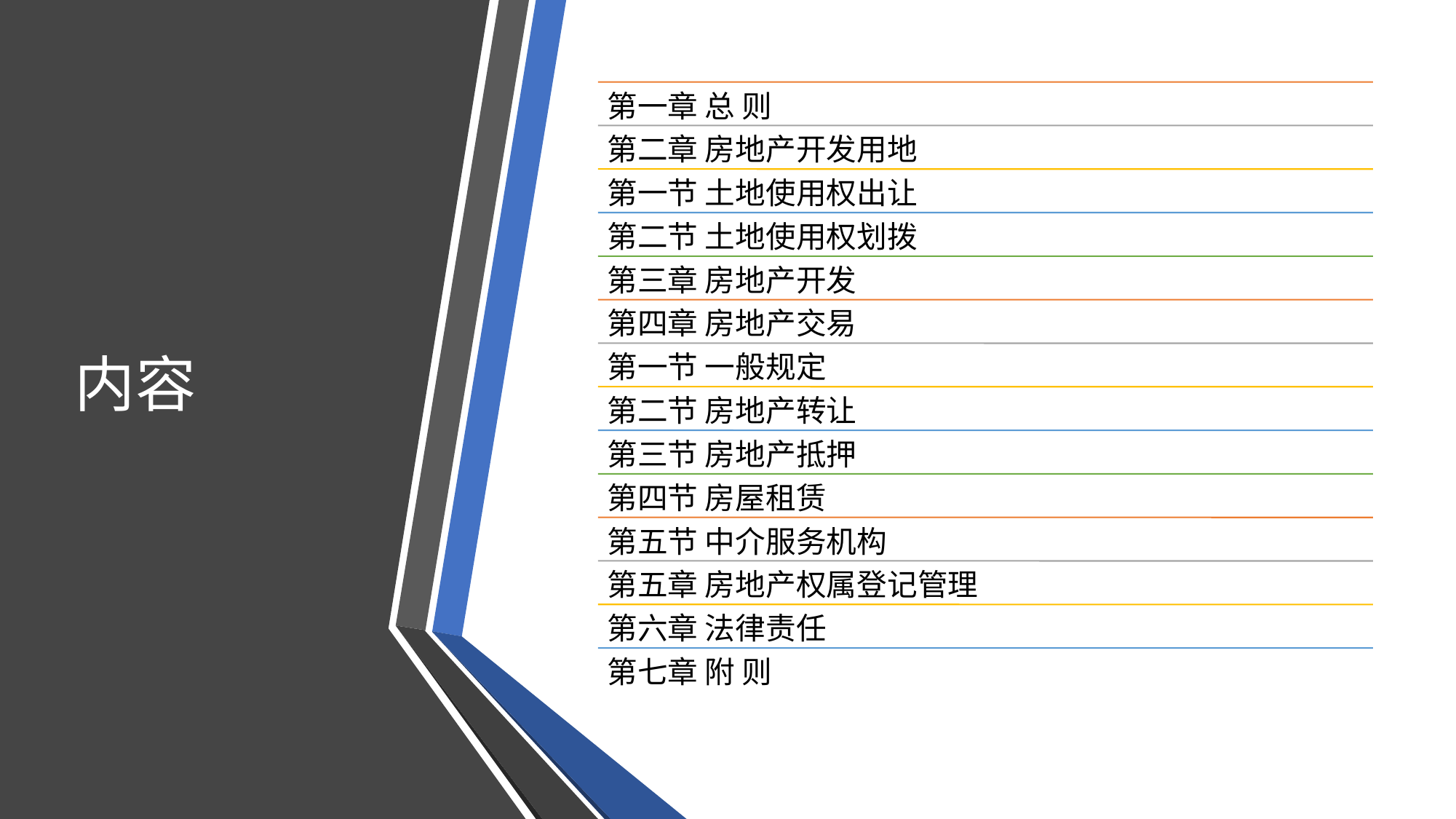

# 内容
第一章 总 则
第二章 房地产开发用地
第一节 土地使用权出让
第二节 土地使用权划拨
第三章 房地产开发
第四章 房地产交易
第一节 一般规定
第二节 房地产转让
第三节 房地产抵押
第四节 房屋租赁
第五节 中介服务机构
第五章 房地产权属登记管理
第六章 法律责任
第七章 附 则